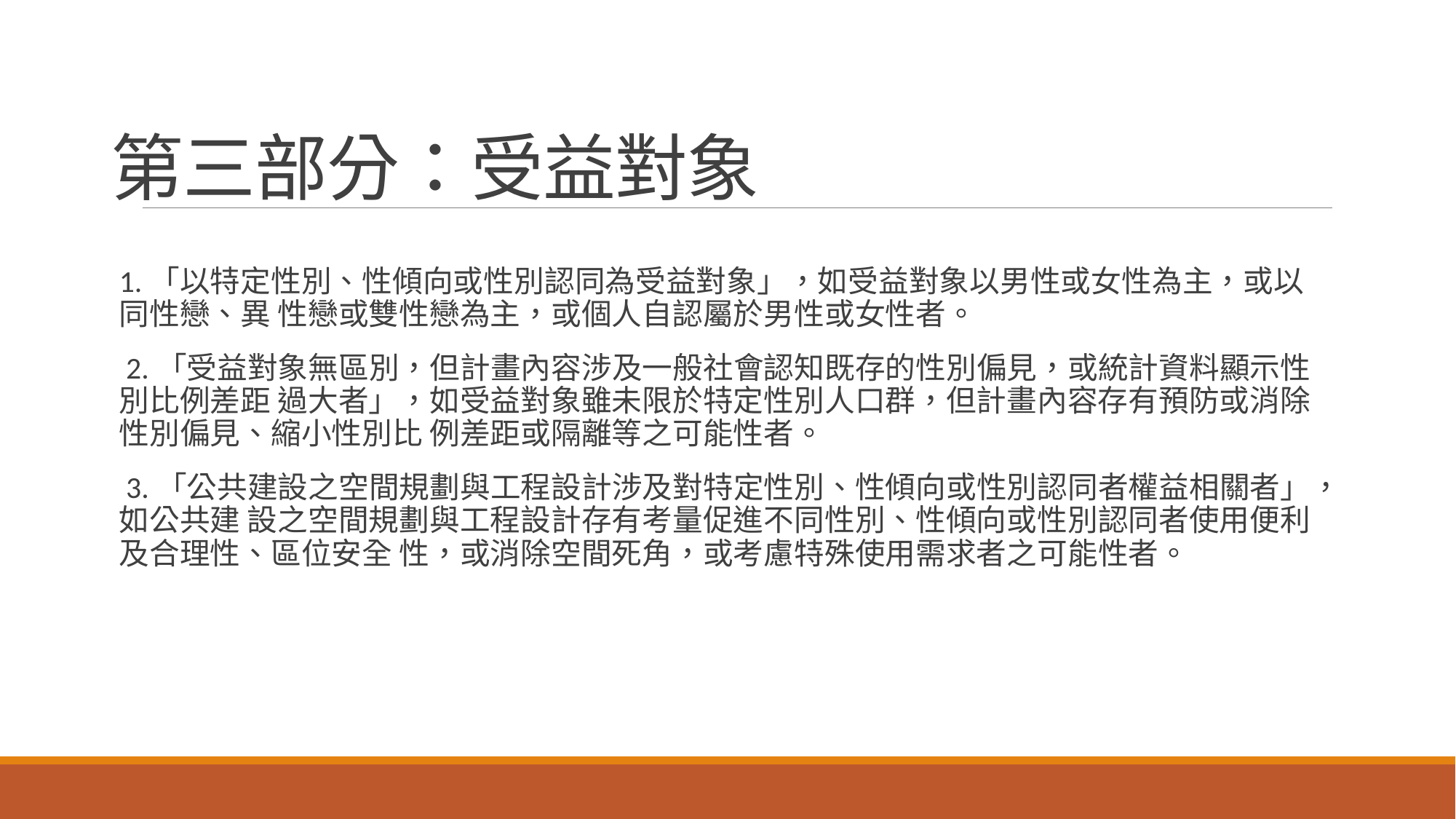

# 第三部分：受益對象
1.「以特定性別、性傾向或性別認同為受益對象」，如受益對象以男性或女性為主，或以同性戀、異 性戀或雙性戀為主，或個人自認屬於男性或女性者。
 2.「受益對象無區別，但計畫內容涉及一般社會認知既存的性別偏見，或統計資料顯示性別比例差距 過大者」，如受益對象雖未限於特定性別人口群，但計畫內容存有預防或消除性別偏見、縮小性別比 例差距或隔離等之可能性者。
 3.「公共建設之空間規劃與工程設計涉及對特定性別、性傾向或性別認同者權益相關者」，如公共建 設之空間規劃與工程設計存有考量促進不同性別、性傾向或性別認同者使用便利及合理性、區位安全 性，或消除空間死角，或考慮特殊使用需求者之可能性者。